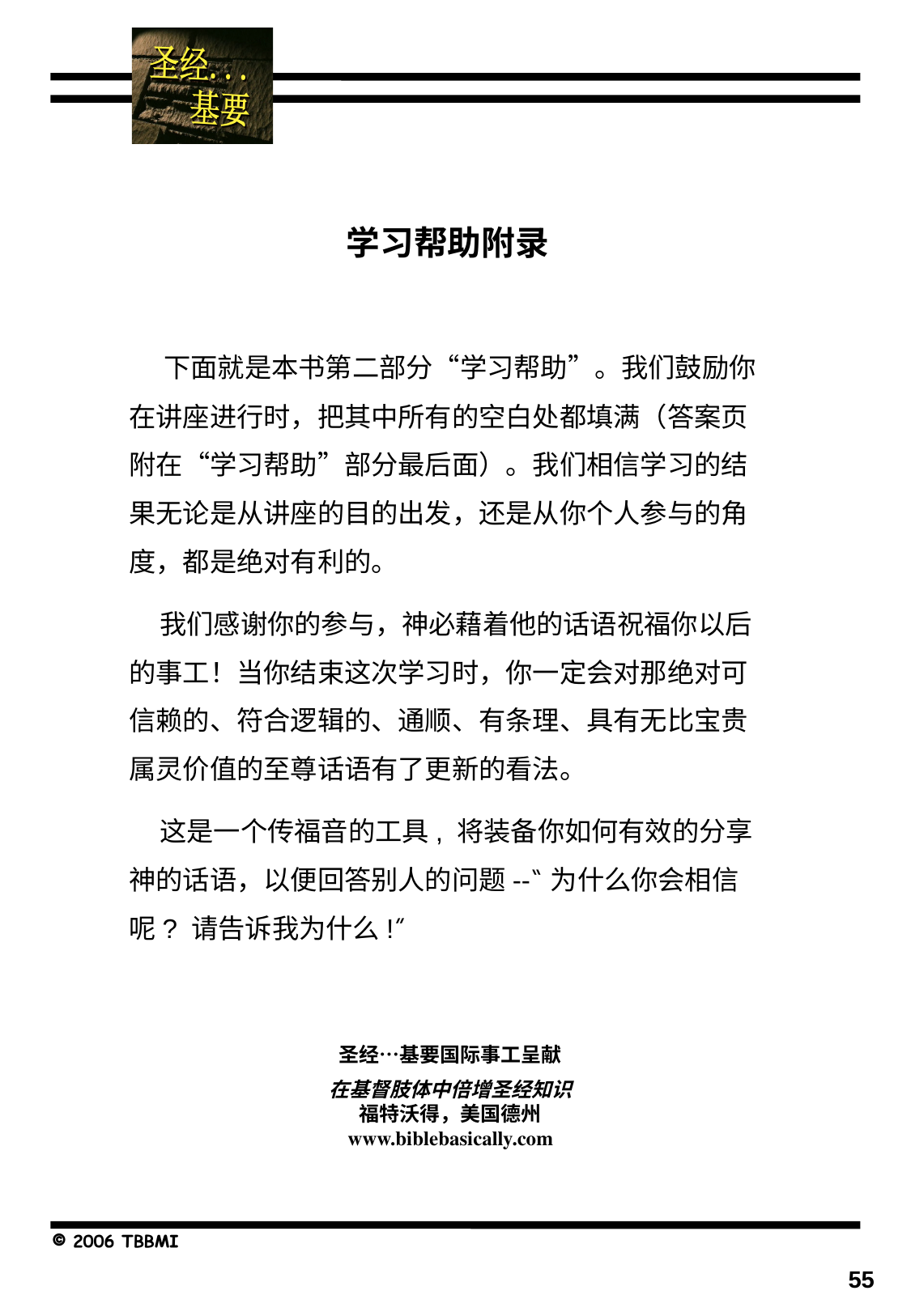

学习帮助附录

    下面就是本书第二部分“学习帮助”。我们鼓励你在讲座进行时，把其中所有的空白处都填满（答案页附在“学习帮助”部分最后面）。我们相信学习的结果无论是从讲座的目的出发，还是从你个人参与的角度，都是绝对有利的。
    我们感谢你的参与，神必藉着他的话语祝福你以后的事工！当你结束这次学习时，你一定会对那绝对可信赖的、符合逻辑的、通顺、有条理、具有无比宝贵属灵价值的至尊话语有了更新的看法。
    这是一个传福音的工具, 将装备你如何有效的分享神的话语，以便回答别人的问题--“为什么你会相信呢? 请告诉我为什么!”

圣经…基要国际事工呈献
在基督肢体中倍增圣经知识
福特沃得，美国德州
www.biblebasically.com
55